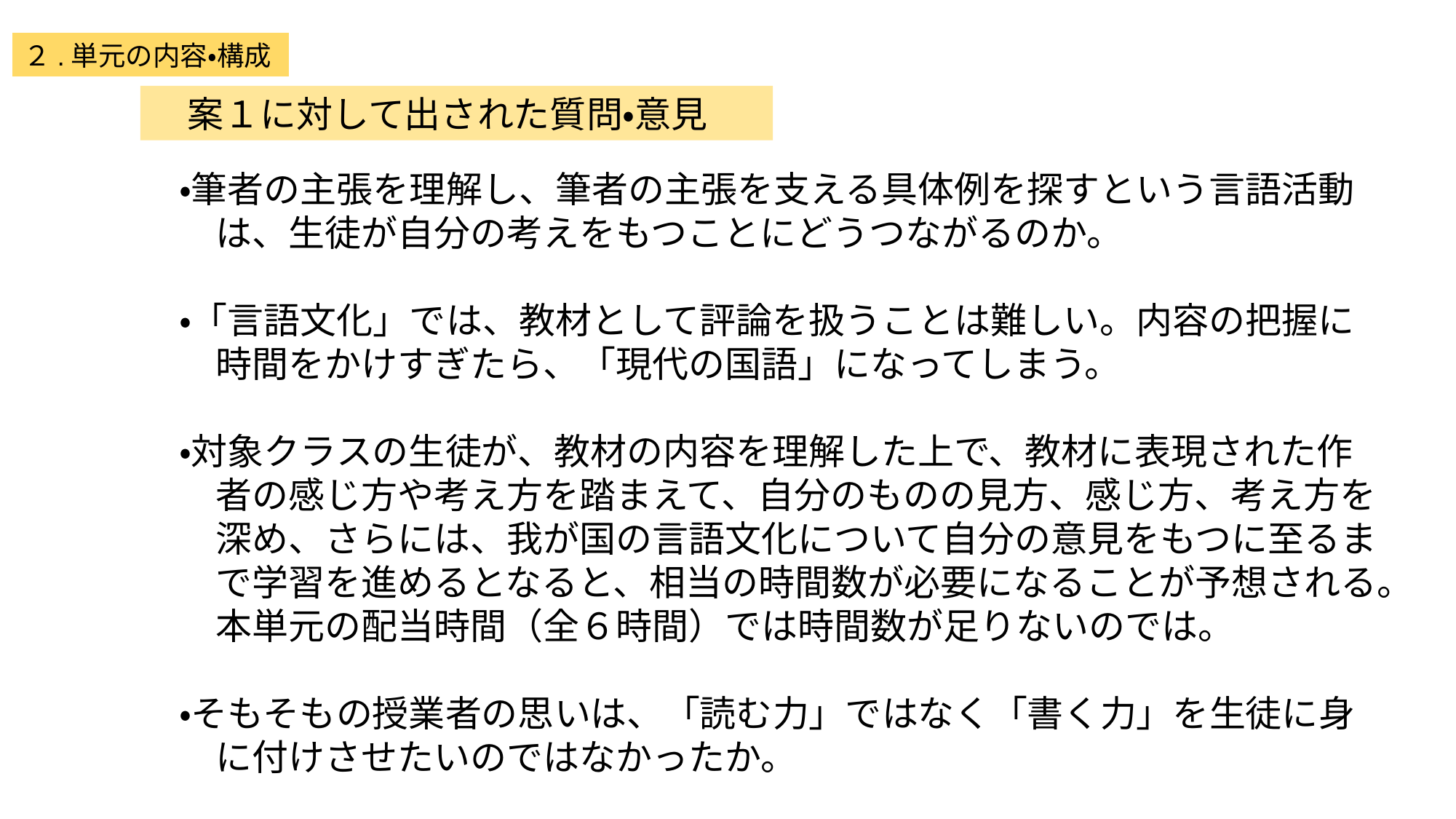

２.単元の内容・構成
　案１に対して出された質問・意見
・筆者の主張を理解し、筆者の主張を支える具体例を探すという言語活動
　は、生徒が自分の考えをもつことにどうつながるのか。

・「言語文化」では、教材として評論を扱うことは難しい。内容の把握に
　時間をかけすぎたら、「現代の国語」になってしまう。

・対象クラスの生徒が、教材の内容を理解した上で、教材に表現された作
　者の感じ方や考え方を踏まえて、自分のものの見方、感じ方、考え方を
　深め、さらには、我が国の言語文化について自分の意見をもつに至るま
　で学習を進めるとなると、相当の時間数が必要になることが予想される。
　本単元の配当時間（全６時間）では時間数が足りないのでは。

・そもそもの授業者の思いは、「読む力」ではなく「書く力」を生徒に身
　に付けさせたいのではなかったか。